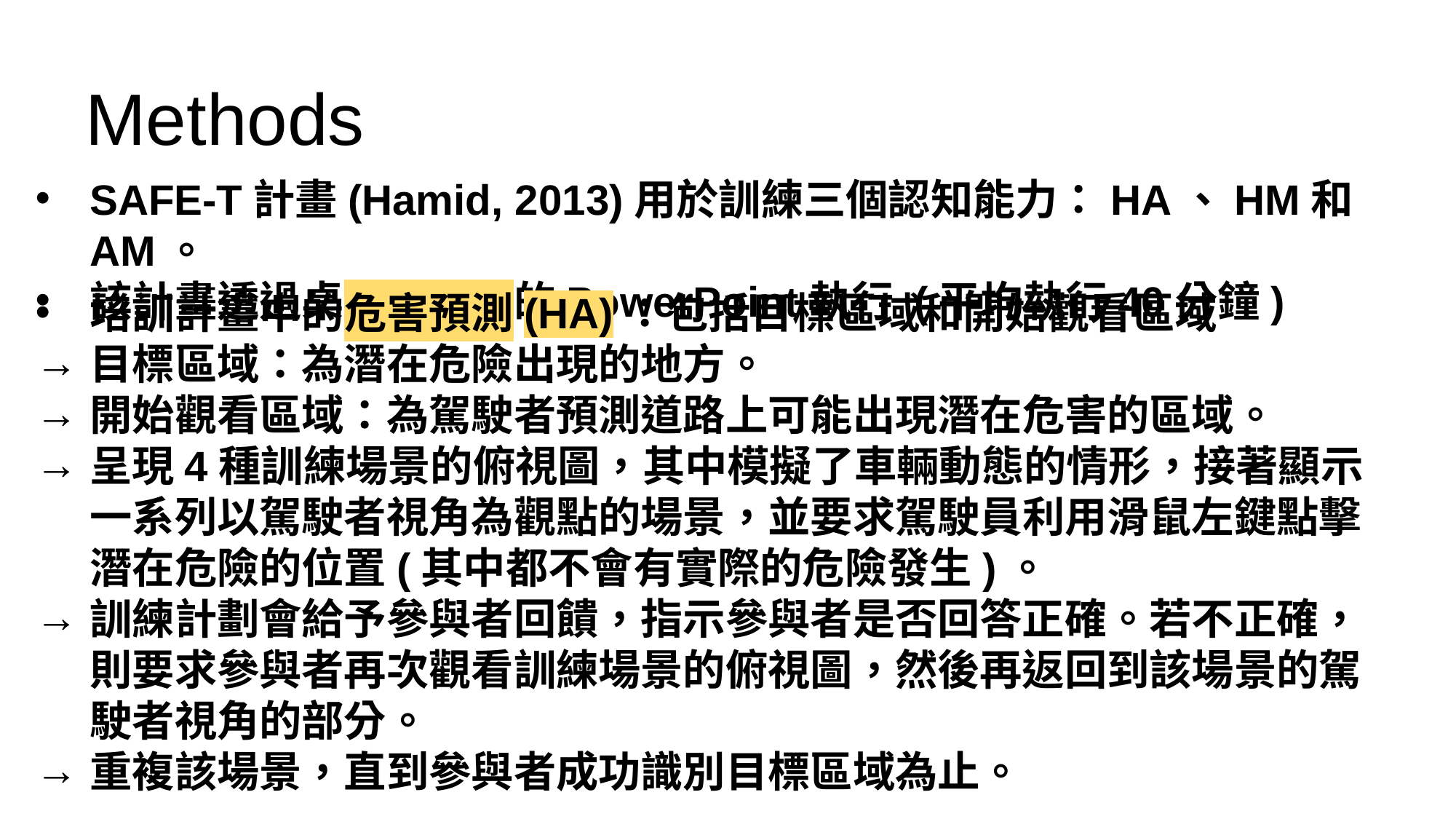

Methods
SAFE-T計畫(Hamid, 2013)用於訓練三個認知能力：HA、HM和AM。
該計畫透過桌上型電腦的PowerPoint執行 (平均執行40分鐘)
培訓計畫中的危害預測(HA)：包括目標區域和開始觀看區域
目標區域：為潛在危險出現的地方。
開始觀看區域：為駕駛者預測道路上可能出現潛在危害的區域。
呈現4種訓練場景的俯視圖，其中模擬了車輛動態的情形，接著顯示一系列以駕駛者視角為觀點的場景，並要求駕駛員利用滑鼠左鍵點擊潛在危險的位置(其中都不會有實際的危險發生)。
訓練計劃會給予參與者回饋，指示參與者是否回答正確。若不正確，則要求參與者再次觀看訓練場景的俯視圖，然後再返回到該場景的駕駛者視角的部分。
重複該場景，直到參與者成功識別目標區域為止。